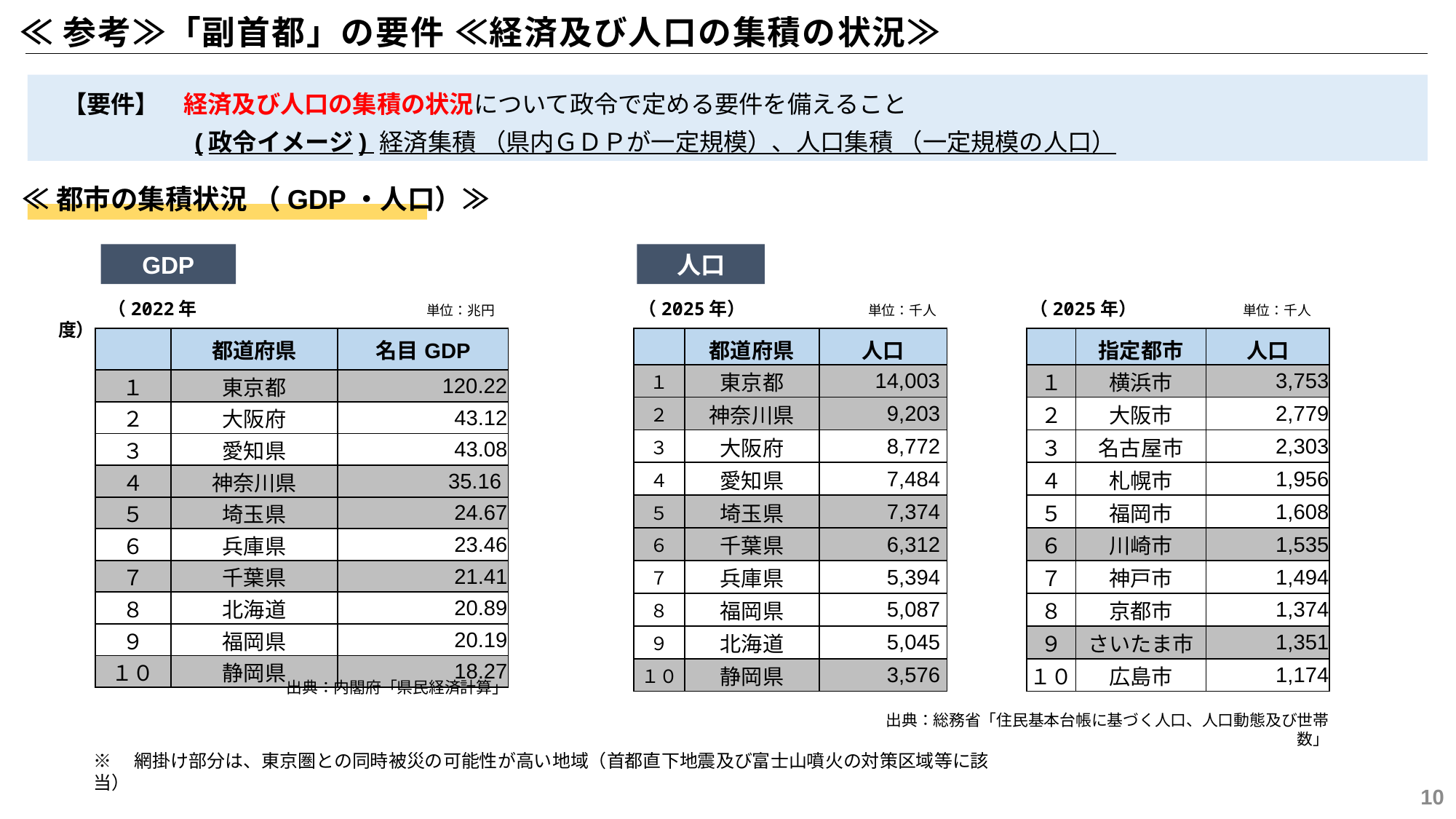

≪参考≫「副首都」の要件 ≪経済及び人口の集積の状況≫
　【要件】　経済及び人口の集積の状況について政令で定める要件を備えること
　　　　　　 (政令イメージ) 経済集積 （県内ＧＤＰが一定規模）、人口集積 （一定規模の人口）
≪都市の集積状況 （GDP・人口）≫

GDP
人口
　　　（2022年度）
　　　（2025年）
　　　（2025年）
　　　　単位：兆円
　　　　単位：千人
　　　　単位：千人
|  | 都道府県 | 名目GDP |
| --- | --- | --- |
| １ | 東京都 | 120.22 |
| ２ | 大阪府 | 43.12 |
| ３ | 愛知県 | 43.08 |
| ４ | 神奈川県 | 35.16 |
| ５ | 埼玉県 | 24.67 |
| ６ | 兵庫県 | 23.46 |
| ７ | 千葉県 | 21.41 |
| ８ | 北海道 | 20.89 |
| ９ | 福岡県 | 20.19 |
| １０ | 静岡県 | 18.27 |
|  | 都道府県 | 人口 |
| --- | --- | --- |
| １ | 東京都 | 14,003 |
| ２ | 神奈川県 | 9,203 |
| ３ | 大阪府 | 8,772 |
| ４ | 愛知県 | 7,484 |
| ５ | 埼玉県 | 7,374 |
| ６ | 千葉県 | 6,312 |
| ７ | 兵庫県 | 5,394 |
| ８ | 福岡県 | 5,087 |
| ９ | 北海道 | 5,045 |
| １０ | 静岡県 | 3,576 |
|  | 指定都市 | 人口 |
| --- | --- | --- |
| １ | 横浜市 | 3,753 |
| ２ | 大阪市 | 2,779 |
| ３ | 名古屋市 | 2,303 |
| ４ | 札幌市 | 1,956 |
| ５ | 福岡市 | 1,608 |
| ６ | 川崎市 | 1,535 |
| ７ | 神戸市 | 1,494 |
| ８ | 京都市 | 1,374 |
| ９ | さいたま市 | 1,351 |
| １０ | 広島市 | 1,174 |
　　　　出典：内閣府「県民経済計算」
　　　　出典：総務省「住民基本台帳に基づく人口、人口動態及び世帯数」

※　網掛け部分は、東京圏との同時被災の可能性が高い地域（首都直下地震及び富士山噴火の対策区域等に該当）
10